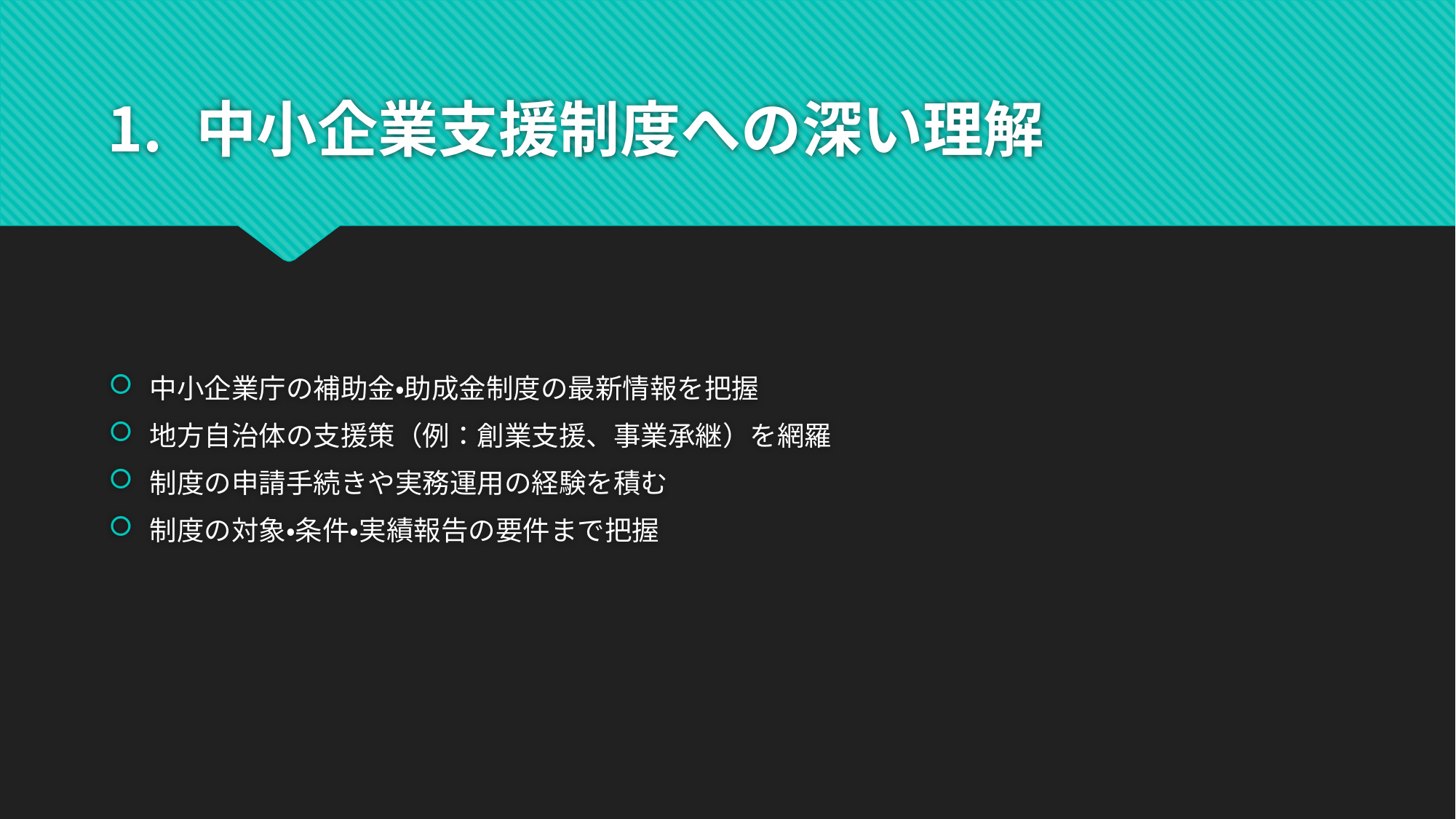

# 中小企業支援制度への深い理解
中小企業庁の補助金・助成金制度の最新情報を把握
地方自治体の支援策（例：創業支援、事業承継）を網羅
制度の申請手続きや実務運用の経験を積む
制度の対象・条件・実績報告の要件まで把握